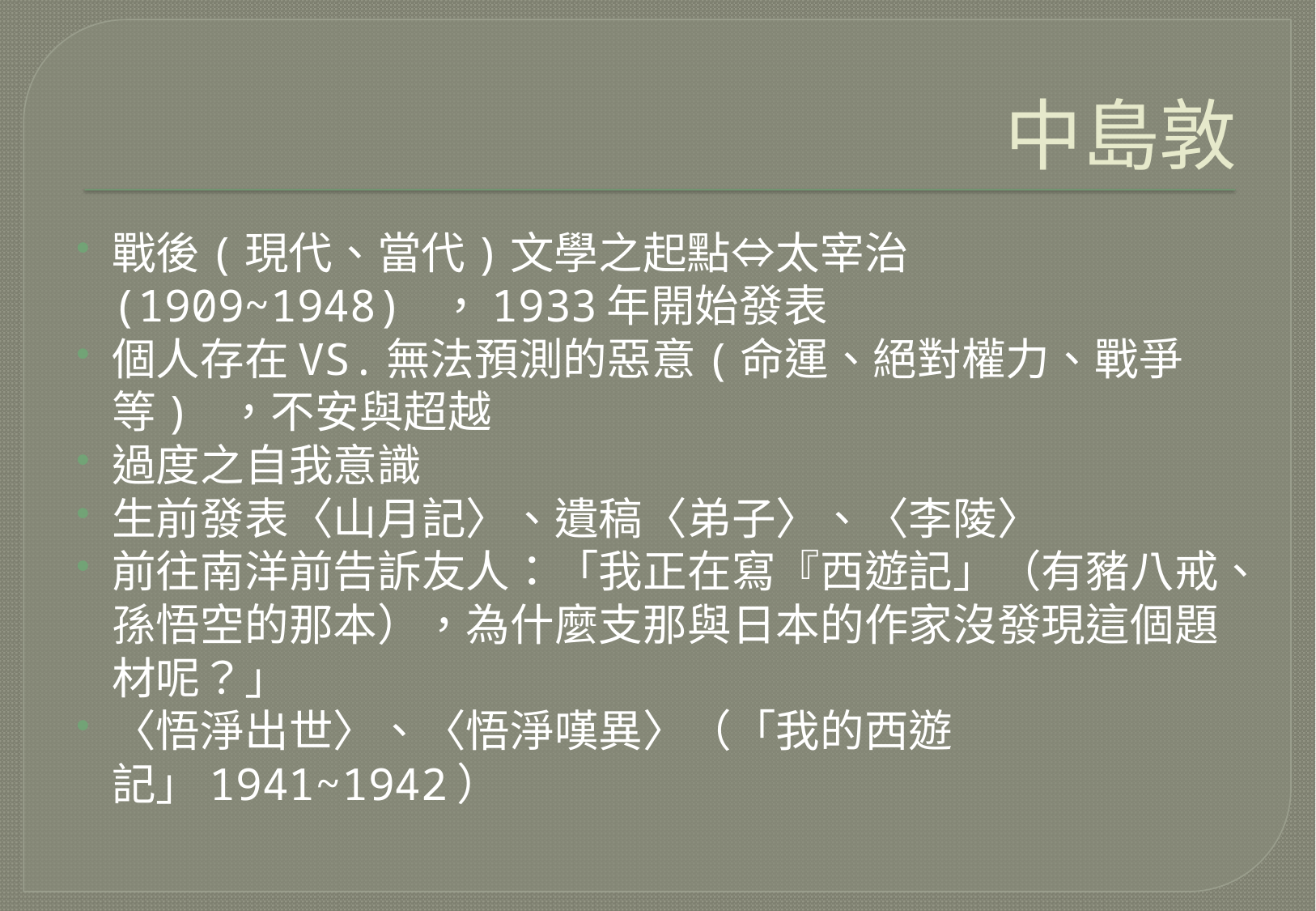

# 中島敦
戰後(現代、當代)文學之起點⇔太宰治(1909~1948) ，1933年開始發表
個人存在VS.無法預測的惡意(命運、絕對權力、戰爭等) ，不安與超越
過度之自我意識
生前發表〈山月記〉、遺稿〈弟子〉、〈李陵〉
前往南洋前告訴友人：「我正在寫『西遊記」（有豬八戒、孫悟空的那本），為什麼支那與日本的作家沒發現這個題材呢？」
〈悟淨出世〉、〈悟淨嘆異〉（「我的西遊記」1941~1942）